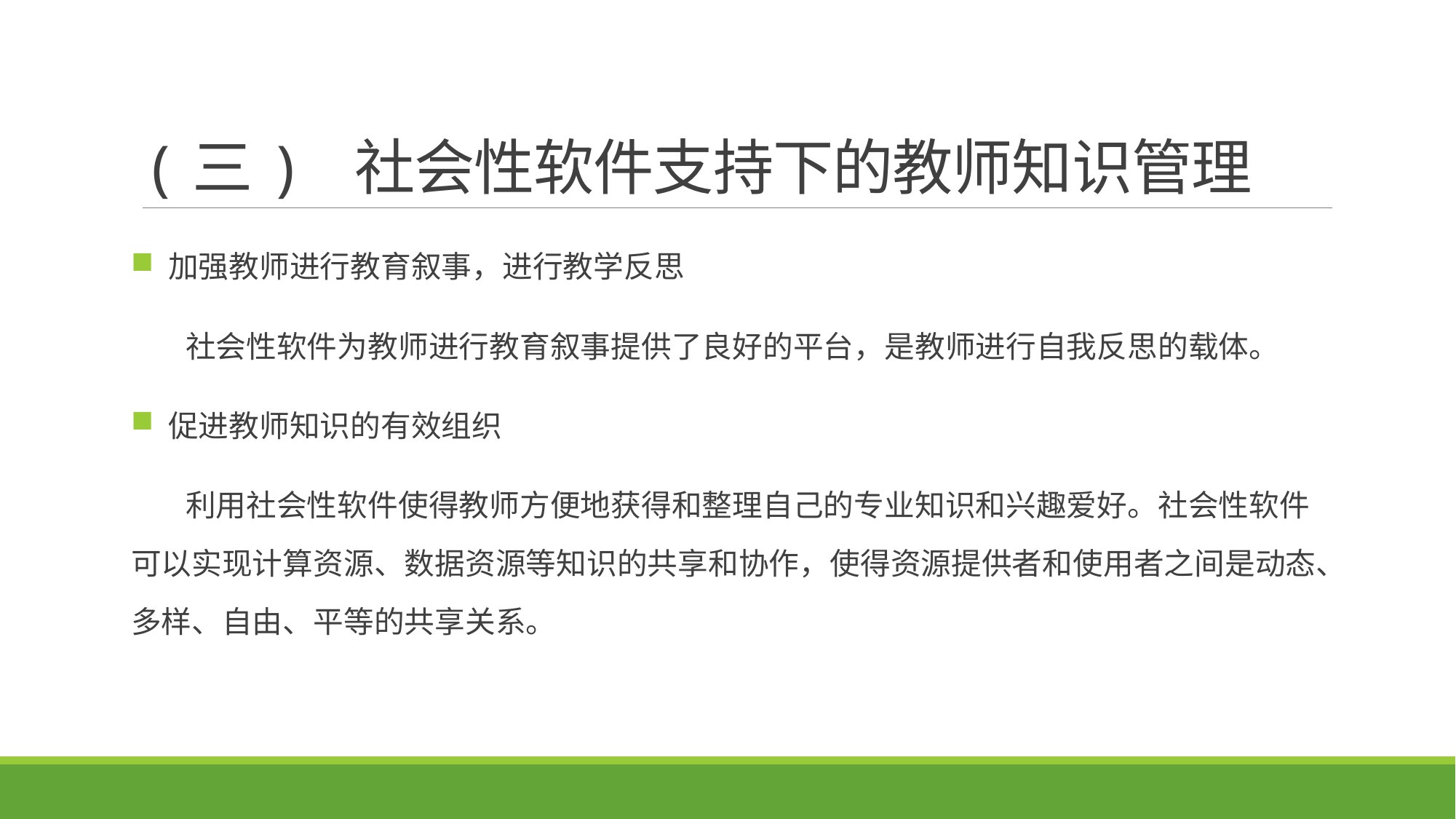

# (三) 社会性软件支持下的教师知识管理
 加强教师进行教育叙事，进行教学反思
社会性软件为教师进行教育叙事提供了良好的平台，是教师进行自我反思的载体。
 促进教师知识的有效组织
利用社会性软件使得教师方便地获得和整理自己的专业知识和兴趣爱好。社会性软件可以实现计算资源、数据资源等知识的共享和协作，使得资源提供者和使用者之间是动态、多样、自由、平等的共享关系。